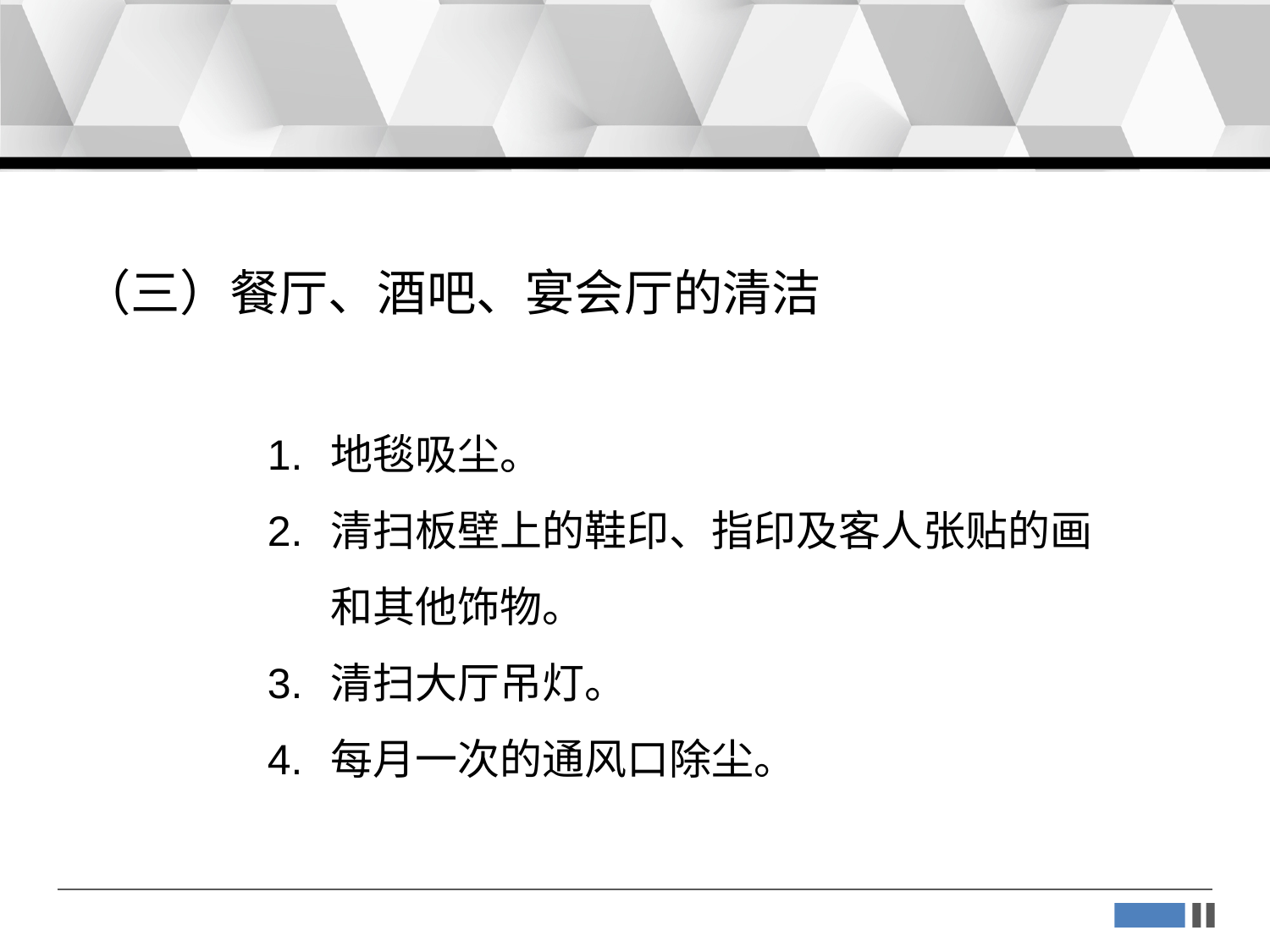

（三）餐厅、酒吧、宴会厅的清洁
地毯吸尘。
清扫板壁上的鞋印、指印及客人张贴的画和其他饰物。
清扫大厅吊灯。
每月一次的通风口除尘。